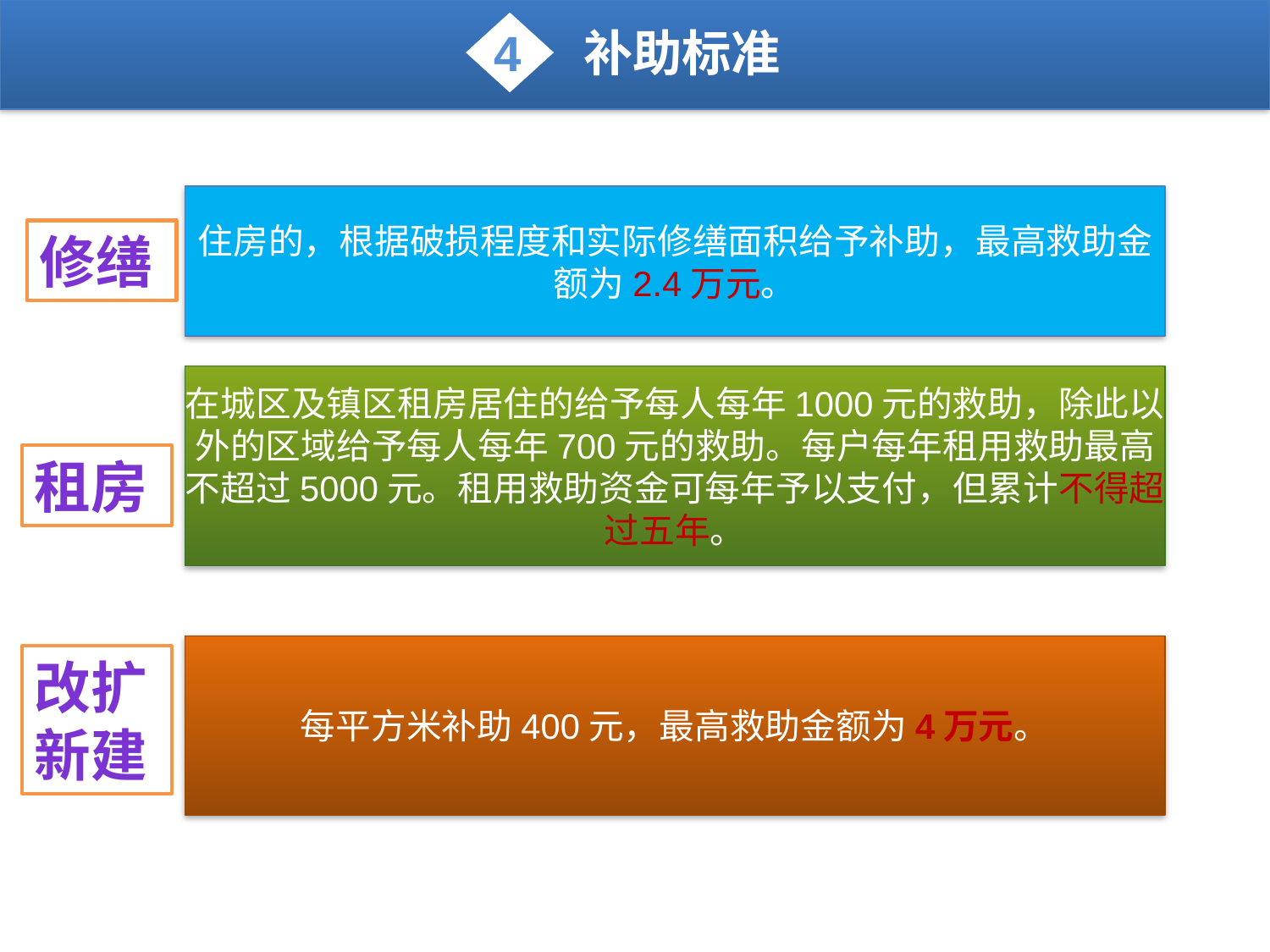

4
补助标准
住房的，根据破损程度和实际修缮面积给予补助，最高救助金额为2.4万元。
修缮
在城区及镇区租房居住的给予每人每年1000元的救助，除此以外的区域给予每人每年700元的救助。每户每年租用救助最高不超过5000元。租用救助资金可每年予以支付，但累计不得超过五年。
租房
每平方米补助400元，最高救助金额为4万元。
改扩新建